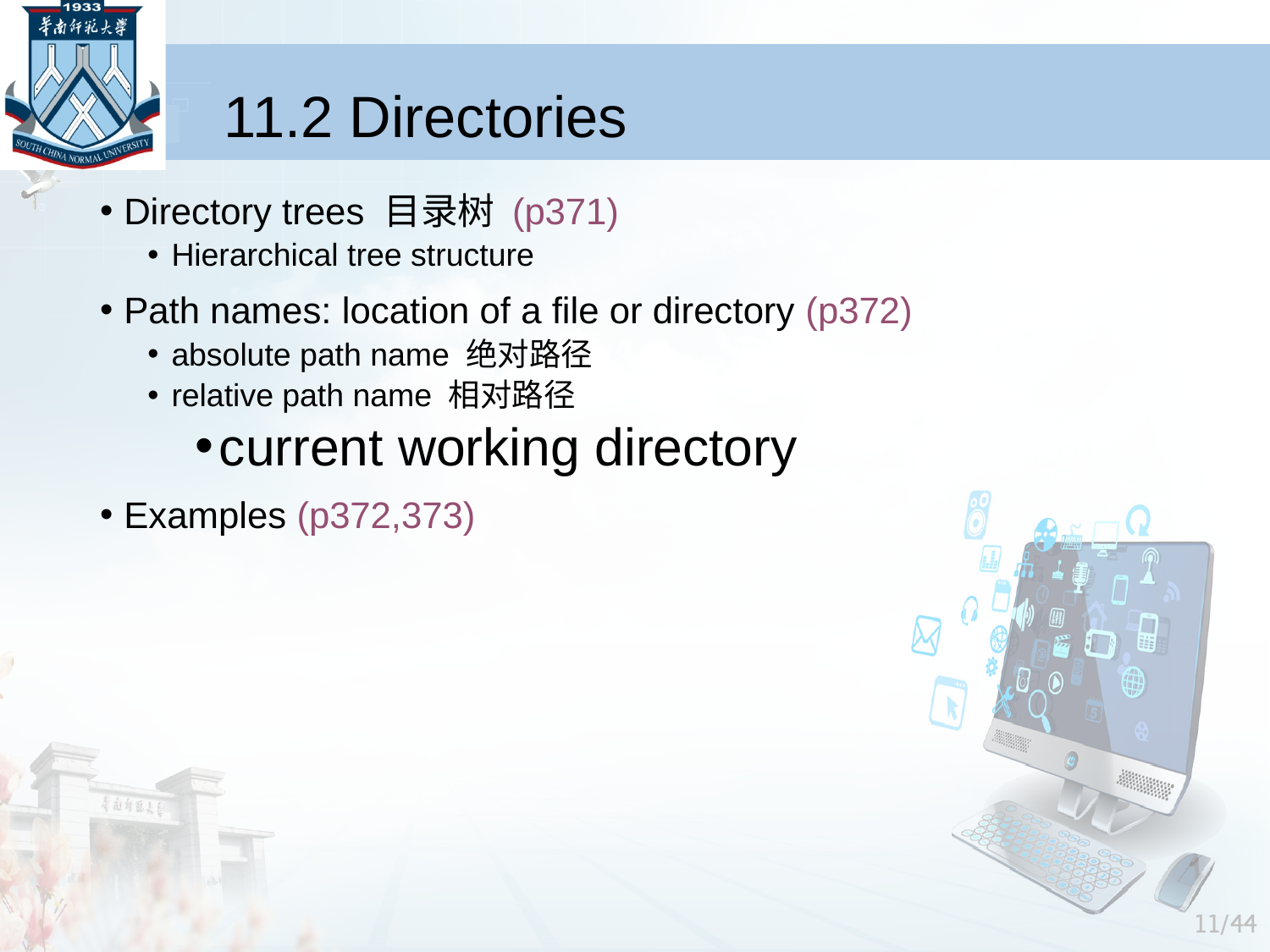

# 11.2 Directories
Directory trees 目录树 (p371)
Hierarchical tree structure
Path names: location of a file or directory (p372)
absolute path name 绝对路径
relative path name 相对路径
current working directory
Examples (p372,373)
11/44